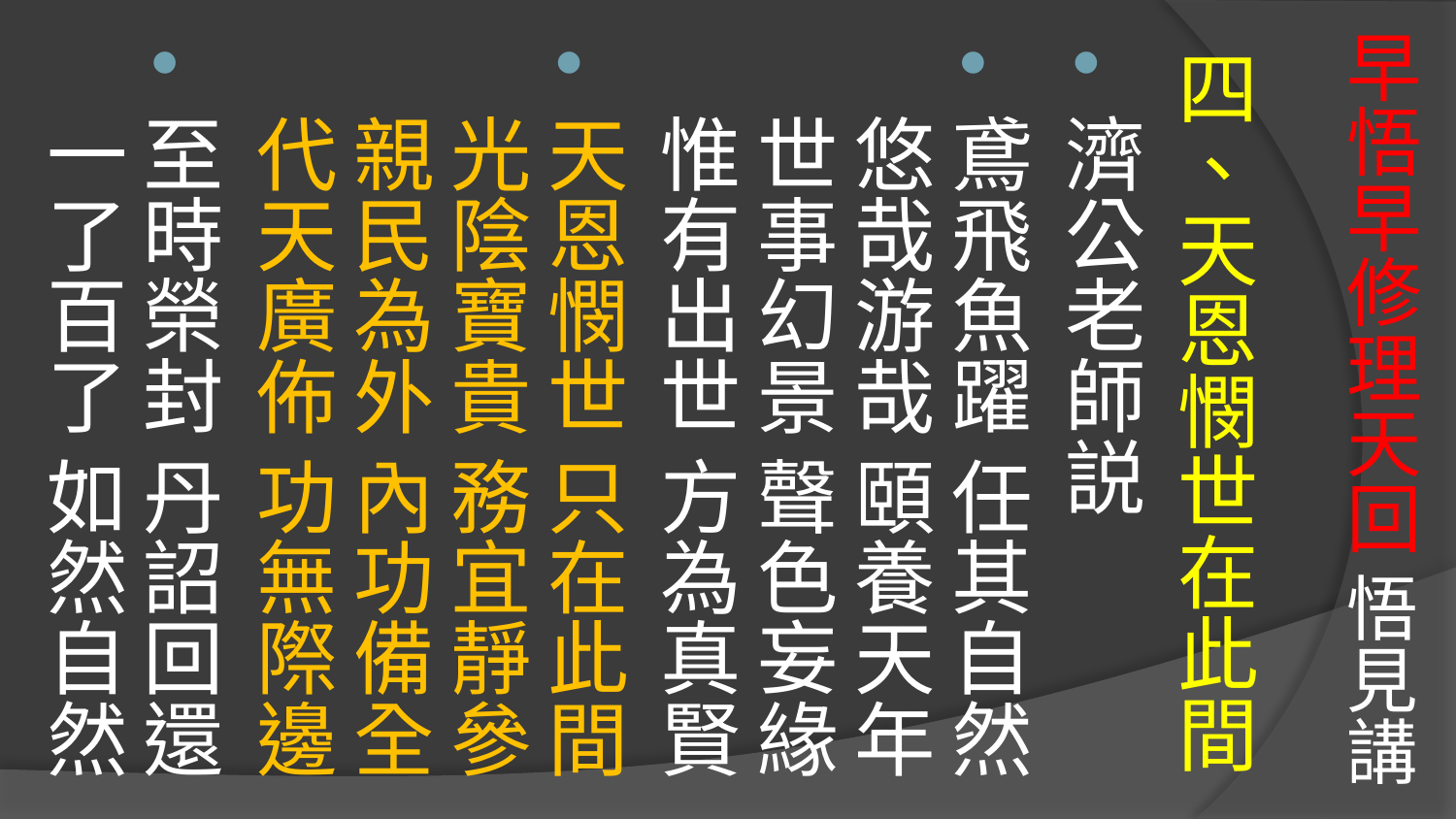

# 早悟早修理天回 悟見講
四、天恩憫世在此間
濟公老師説
鳶飛魚躍 任其自然 悠哉游哉 頤養天年
世事幻景 聲色妄緣 惟有出世 方為真賢
天恩憫世 只在此間 光陰寶貴 務宜靜參
親民為外 內功備全 代天廣佈 功無際邊
至時榮封 丹詔回還 一了百了 如然自然